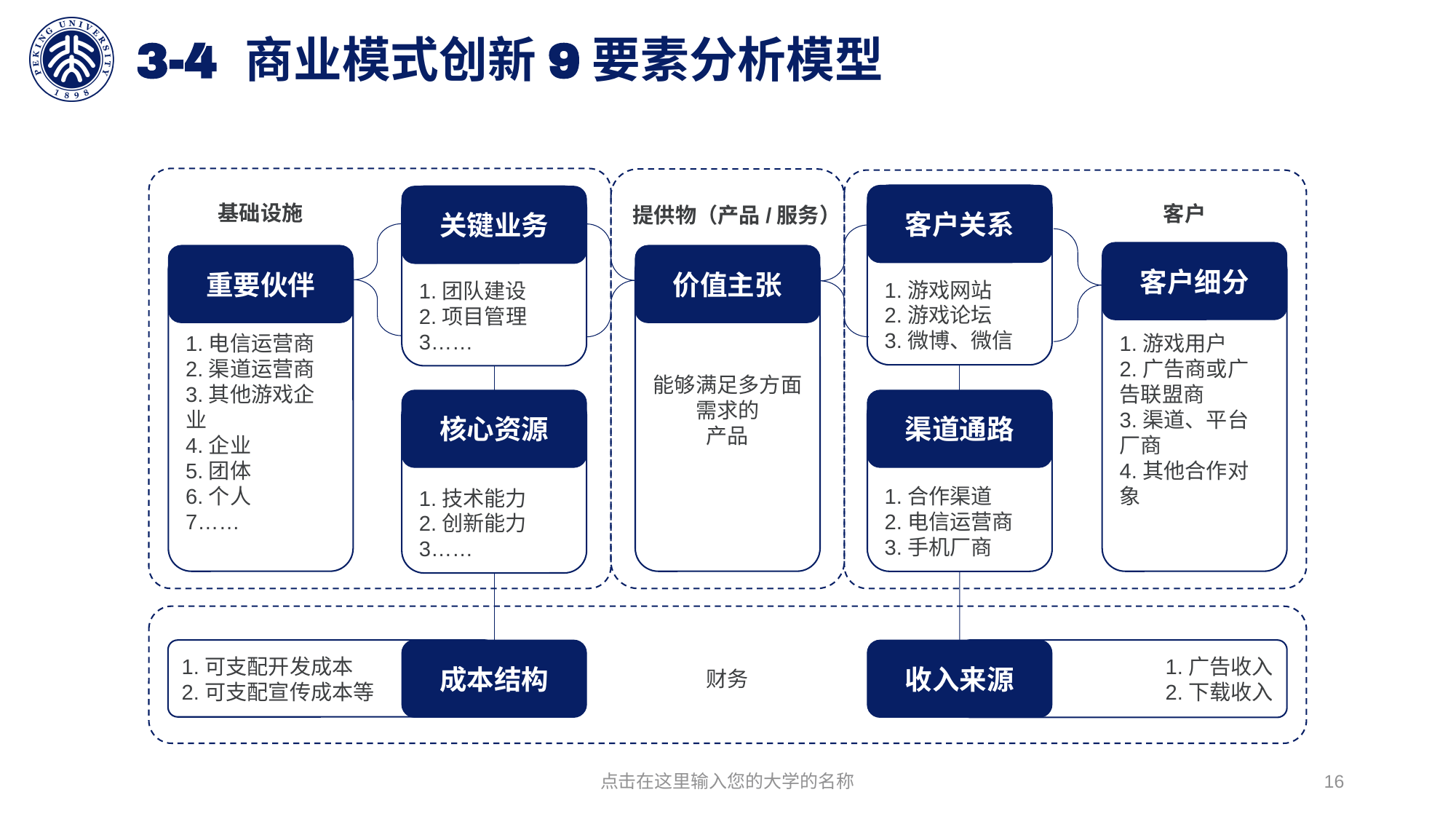

# 3-4 商业模式创新9要素分析模型

1.游戏网站
2.游戏论坛
3.微博、微信
客户关系
1.团队建设
2.项目管理
3……
关键业务
基础设施
客户
提供物（产品/服务）

客户细分
重要伙伴
价值主张
1.电信运营商
2.渠道运营商
3.其他游戏企业
4.企业
5.团体
6.个人
7……

能够满足多方面需求的
产品
1.游戏用户
2.广告商或广告联盟商
3.渠道、平台厂商
4.其他合作对象

核心资源
渠道通路
1.合作渠道
2.电信运营商
3.手机厂商
1.技术能力
2.创新能力
3……

1.可支配开发成本
2.可支配宣传成本等
成本结构
收入来源
1.广告收入
2.下载收入
财务
点击在这里输入您的大学的名称
16